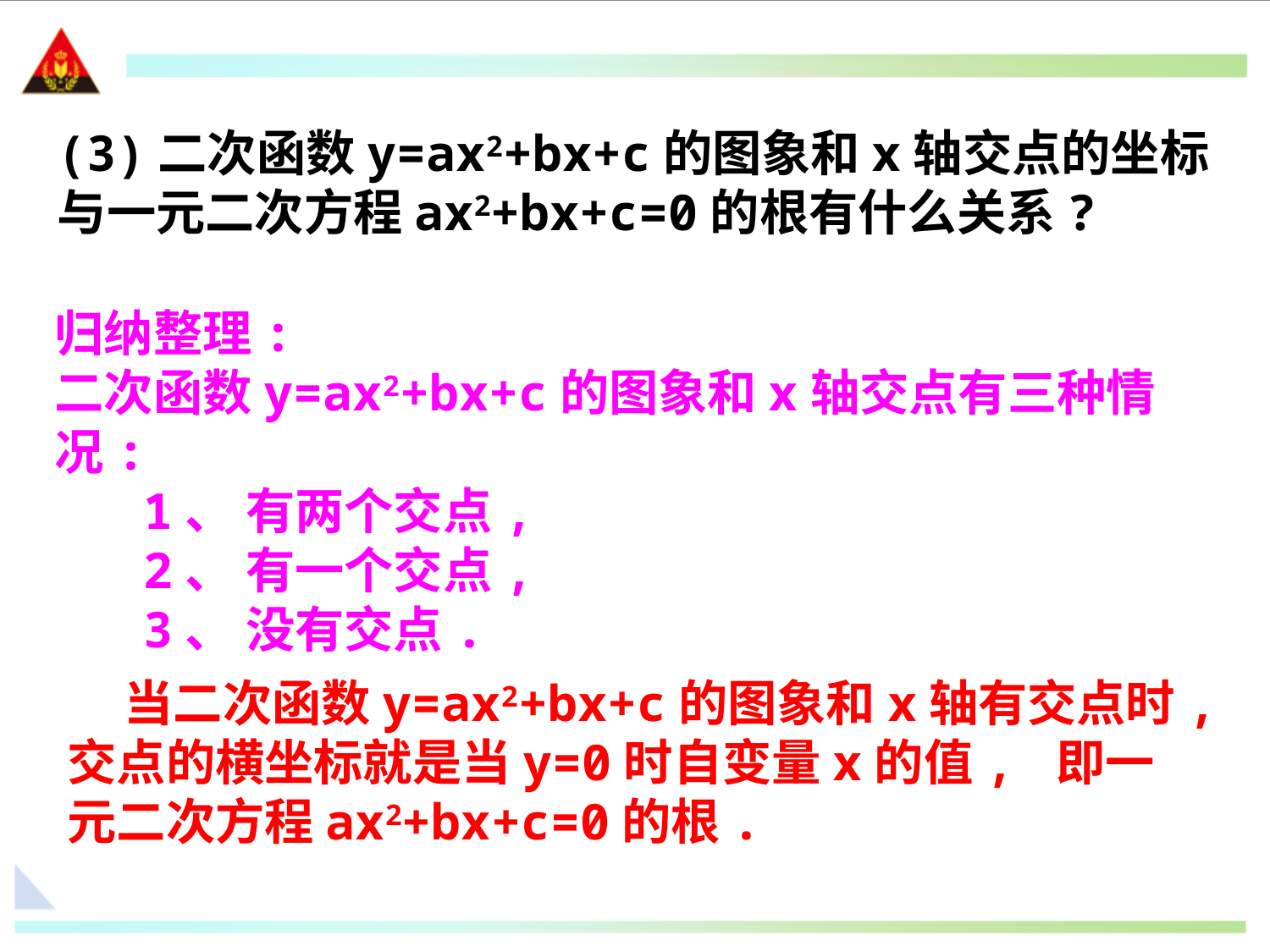

(3)二次函数y=ax2+bx+c的图象和x轴交点的坐标与一元二次方程ax2+bx+c=0的根有什么关系?
归纳整理:
二次函数y=ax2+bx+c的图象和x轴交点有三种情况:
   1、 有两个交点,
   2、 有一个交点,
   3、 没有交点.
    当二次函数y=ax2+bx+c的图象和x轴有交点时,交点的横坐标就是当y=0时自变量x的值, 即一元二次方程ax2+bx+c=0的根.